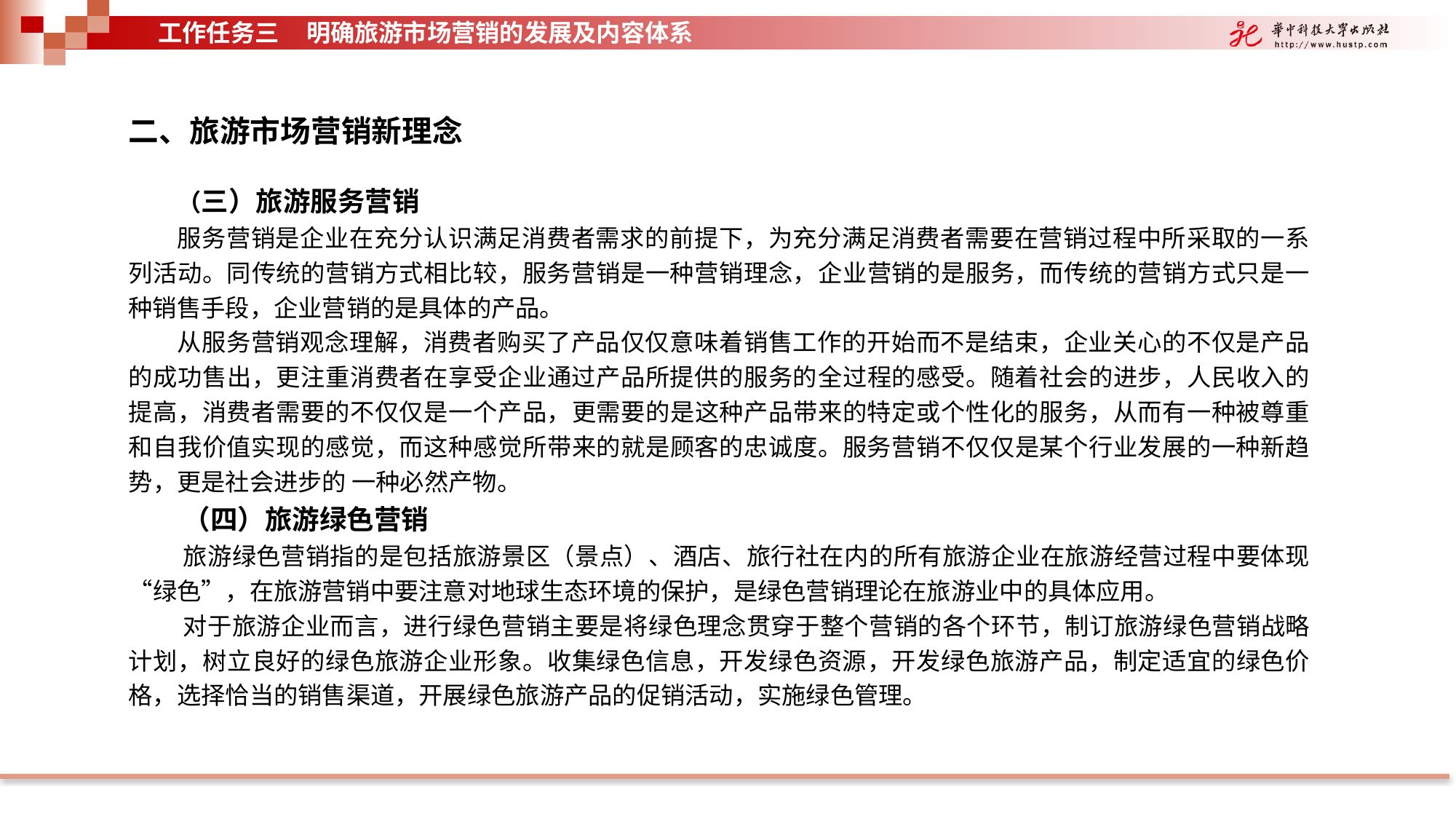

工作任务三     明确旅游市场营销的发展及内容体系
二、旅游市场营销新理念
（三）旅游服务营销
服务营销是企业在充分认识满足消费者需求的前提下，为充分满足消费者需要在营销过程中所采取的一系列活动。同传统的营销方式相比较，服务营销是一种营销理念，企业营销的是服务，而传统的营销方式只是一种销售手段，企业营销的是具体的产品。
从服务营销观念理解，消费者购买了产品仅仅意味着销售工作的开始而不是结束，企业关心的不仅是产品的成功售出，更注重消费者在享受企业通过产品所提供的服务的全过程的感受。随着社会的进步，人民收入的提高，消费者需要的不仅仅是一个产品，更需要的是这种产品带来的特定或个性化的服务，从而有一种被尊重和自我价值实现的感觉，而这种感觉所带来的就是顾客的忠诚度。服务营销不仅仅是某个行业发展的一种新趋势，更是社会进步的 一种必然产物。
（四）旅游绿色营销
旅游绿色营销指的是包括旅游景区（景点）、酒店、旅行社在内的所有旅游企业在旅游经营过程中要体现“绿色”，在旅游营销中要注意对地球生态环境的保护，是绿色营销理论在旅游业中的具体应用。
对于旅游企业而言，进行绿色营销主要是将绿色理念贯穿于整个营销的各个环节，制订旅游绿色营销战略计划，树立良好的绿色旅游企业形象。收集绿色信息，开发绿色资源，开发绿色旅游产品，制定适宜的绿色价格，选择恰当的销售渠道，开展绿色旅游产品的促销活动，实施绿色管理。